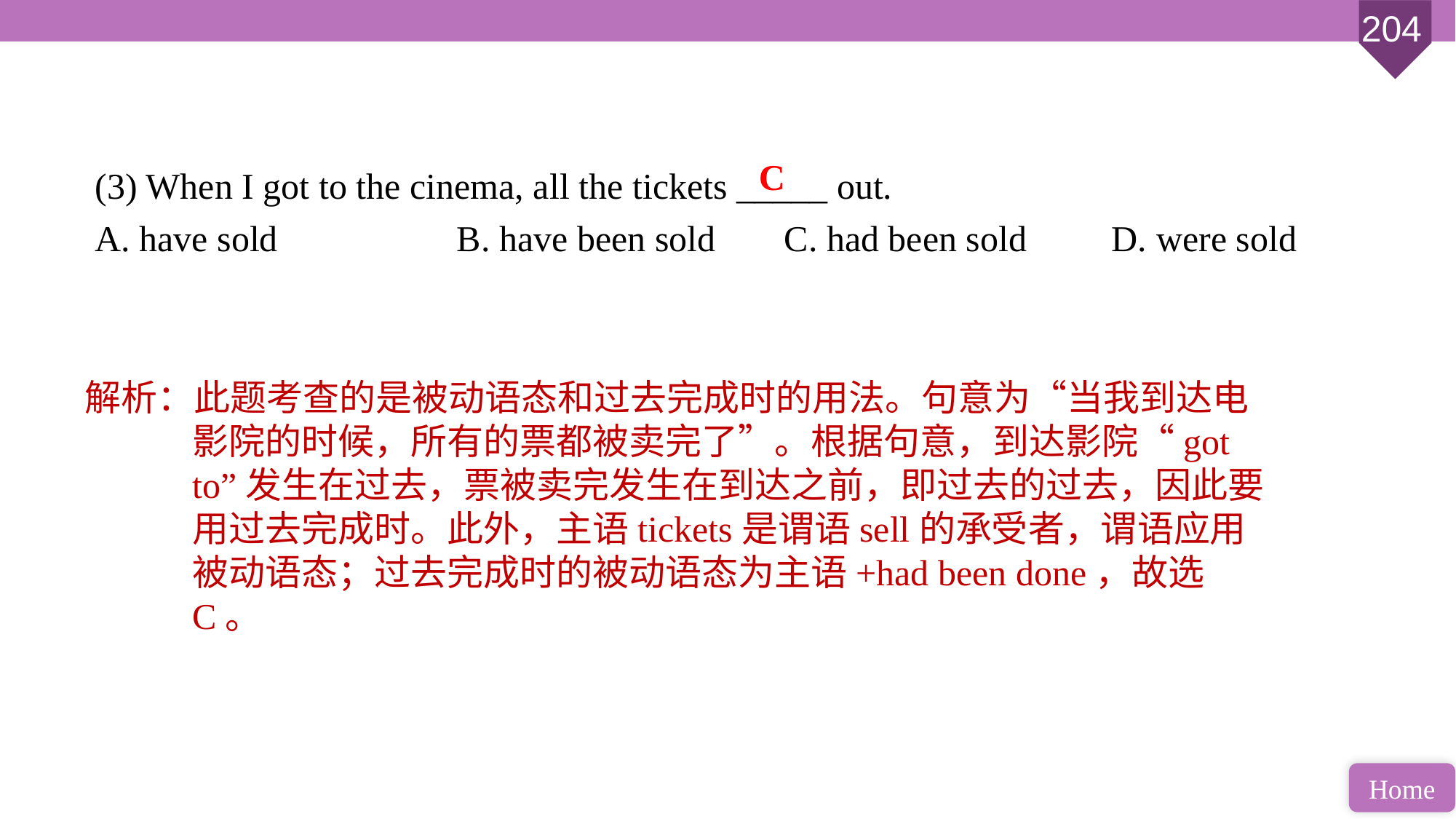

(3) When I got to the cinema, all the tickets _____ out.
A. have sold 		B. have been sold 	C. had been sold 	D. were sold
C
解析：此题考查的是被动语态和过去完成时的用法。句意为“当我到达电影院的时候，所有的票都被卖完了”。根据句意，到达影院“got to”发生在过去，票被卖完发生在到达之前，即过去的过去，因此要用过去完成时。此外，主语tickets是谓语sell的承受者，谓语应用被动语态；过去完成时的被动语态为主语+had been done，故选C。